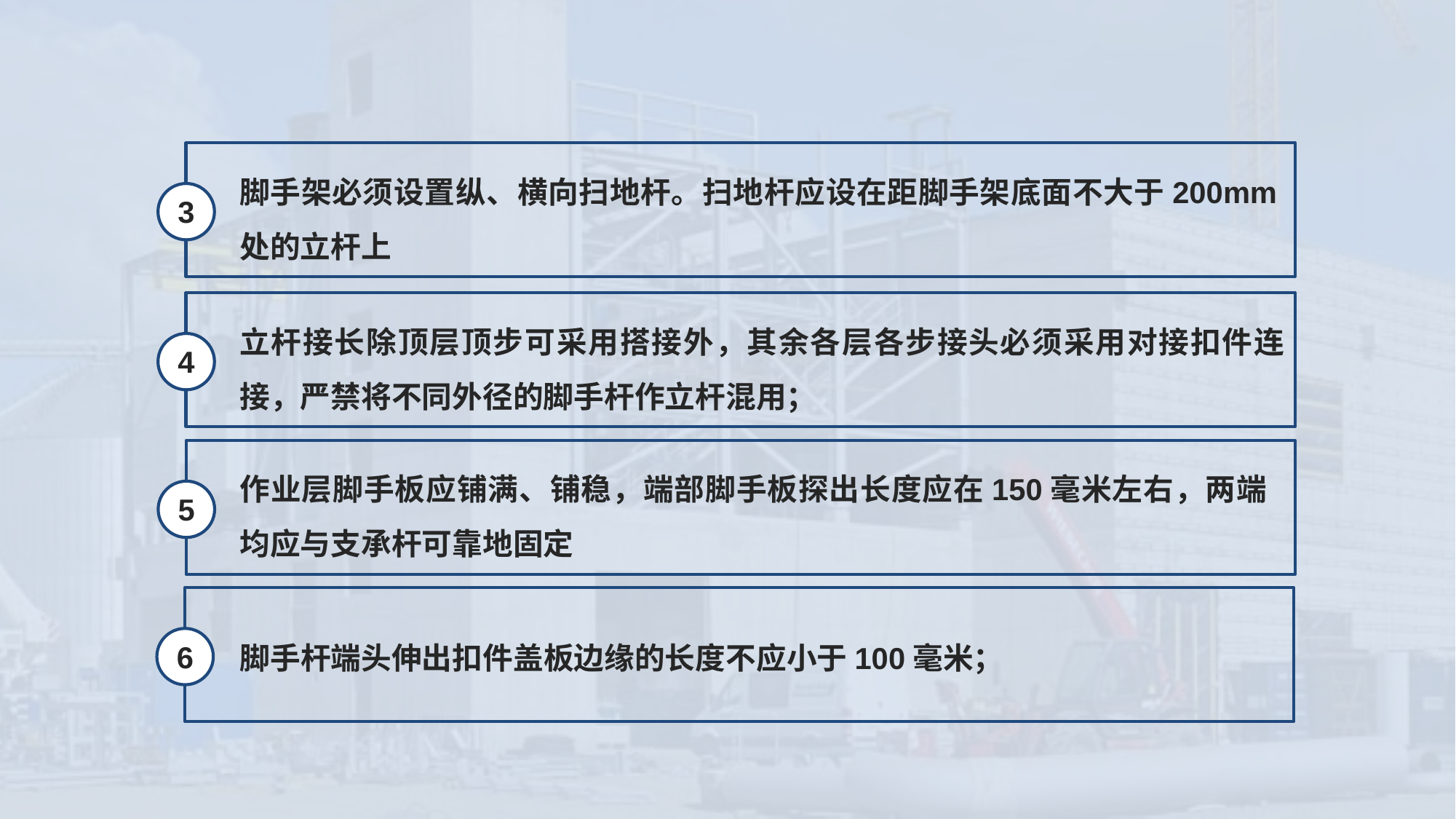

脚手架必须设置纵、横向扫地杆。扫地杆应设在距脚手架底面不大于200mm处的立杆上

3

立杆接长除顶层顶步可采用搭接外，其余各层各步接头必须采用对接扣件连接，严禁将不同外径的脚手杆作立杆混用；

4

作业层脚手板应铺满、铺稳，端部脚手板探出长度应在150毫米左右，两端均应与支承杆可靠地固定

5

脚手杆端头伸出扣件盖板边缘的长度不应小于100毫米；

6